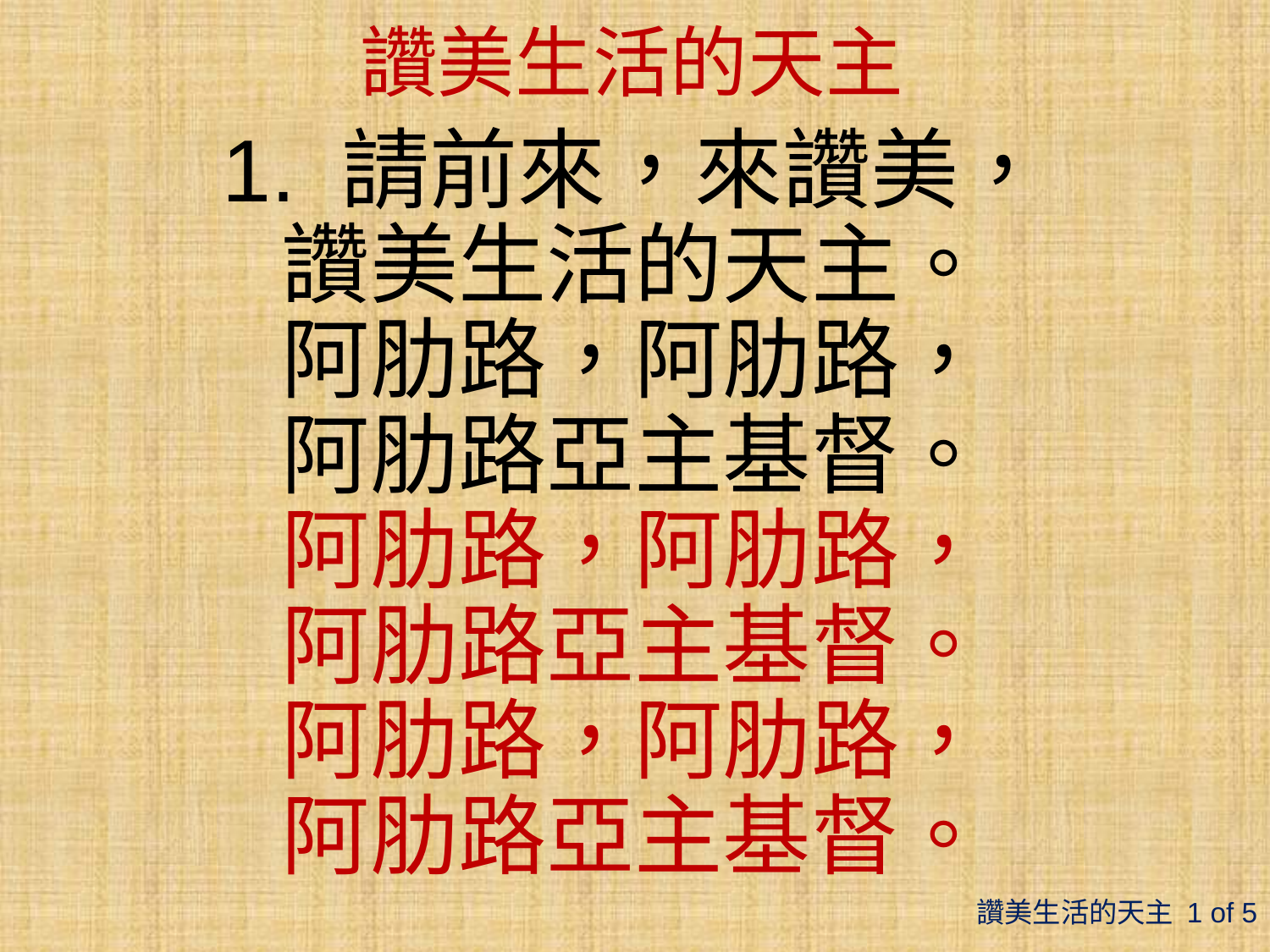

# 讚美生活的天主
1. 請前來，來讚美，
讚美生活的天主。
阿肋路，阿肋路，
阿肋路亞主基督。
阿肋路，阿肋路，
阿肋路亞主基督。
阿肋路，阿肋路，
阿肋路亞主基督。
讚美生活的天主 1 of 5